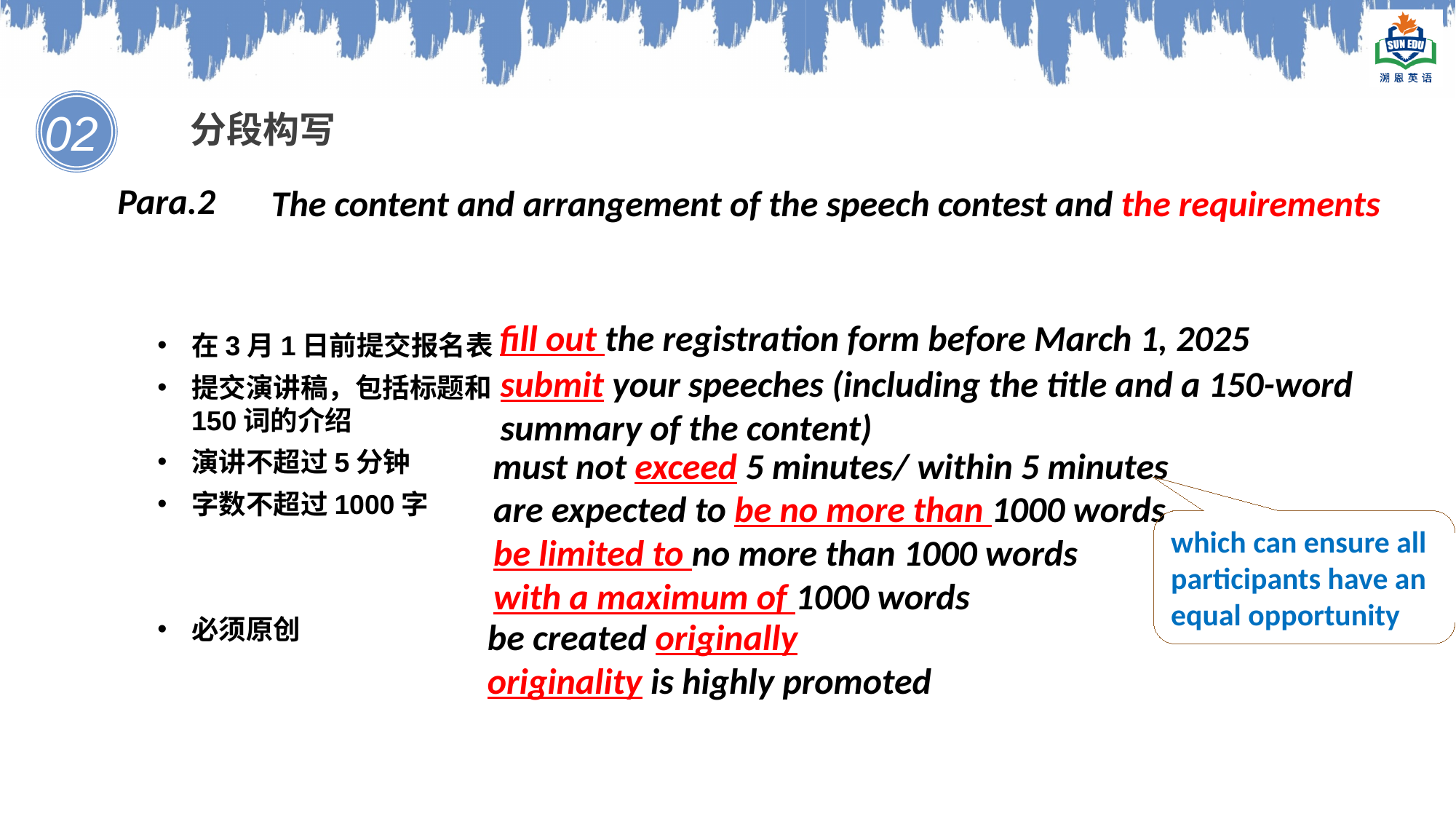

02
分段构写
Para.2
The content and arrangement of the speech contest and the requirements
fill out the registration form before March 1, 2025
在3月1日前提交报名表
提交演讲稿，包括标题和150词的介绍
演讲不超过5分钟
字数不超过1000字

必须原创
submit your speeches (including the title and a 150-word summary of the content)
must not exceed 5 minutes/ within 5 minutes
are expected to be no more than 1000 words
be limited to no more than 1000 words
with a maximum of 1000 words
which can ensure all participants have an equal opportunity
be created originally
originality is highly promoted